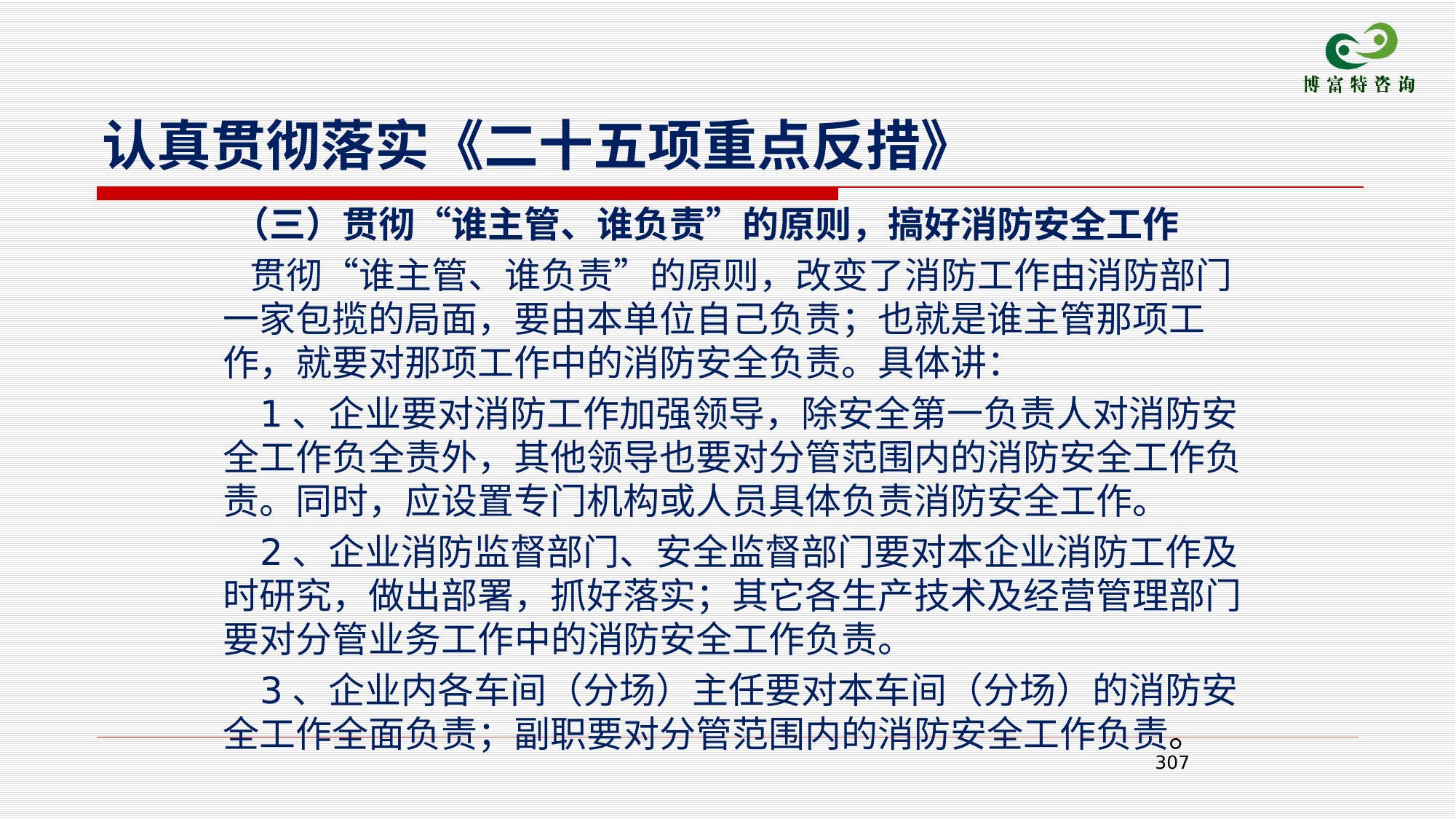

认真贯彻落实《二十五项重点反措》
       （三）贯彻“谁主管、谁负责”的原则，搞好消防安全工作
         贯彻“谁主管、谁负责”的原则，改变了消防工作由消防部门一家包揽的局面，要由本单位自己负责；也就是谁主管那项工作，就要对那项工作中的消防安全负责。具体讲：
        1、企业要对消防工作加强领导，除安全第一负责人对消防安全工作负全责外，其他领导也要对分管范围内的消防安全工作负责。同时，应设置专门机构或人员具体负责消防安全工作。
        2、企业消防监督部门、安全监督部门要对本企业消防工作及时研究，做出部署，抓好落实；其它各生产技术及经营管理部门要对分管业务工作中的消防安全工作负责。
        3、企业内各车间（分场）主任要对本车间（分场）的消防安全工作全面负责；副职要对分管范围内的消防安全工作负责。

307